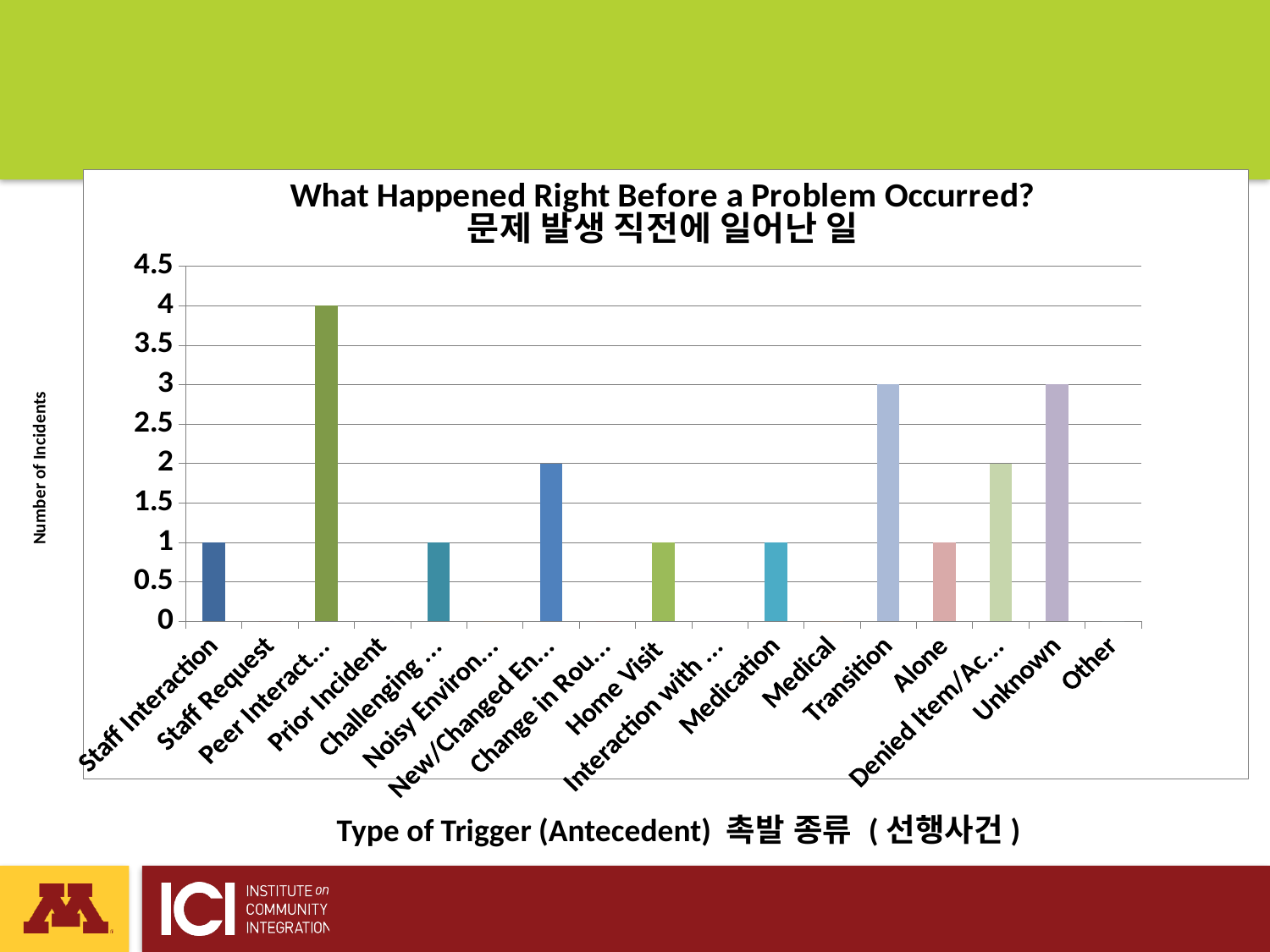

### Chart: What Happened Right Before a Problem Occurred?
문제 발생 직전에 일어난 일

| Category |  |
|---|---|
| Staff Interaction | 1.0 |
| Staff Request | 0.0 |
| Peer Interaction  | 4.0 |
| Prior Incident | 0.0 |
| Challenging Task | 1.0 |
| Noisy Environment | 0.0 |
| New/Changed Environment | 2.0 |
| Change in Routine | 0.0 |
| Home Visit  | 1.0 |
| Interaction with stranger | 0.0 |
| Medication | 1.0 |
| Medical | 0.0 |
| Transition | 3.0 |
| Alone | 1.0 |
| Denied Item/Activity | 2.0 |
| Unknown | 3.0 |
| Other | 0.0 |
Number of Incidents
Type of Trigger (Antecedent) 촉발 종류 (선행사건)